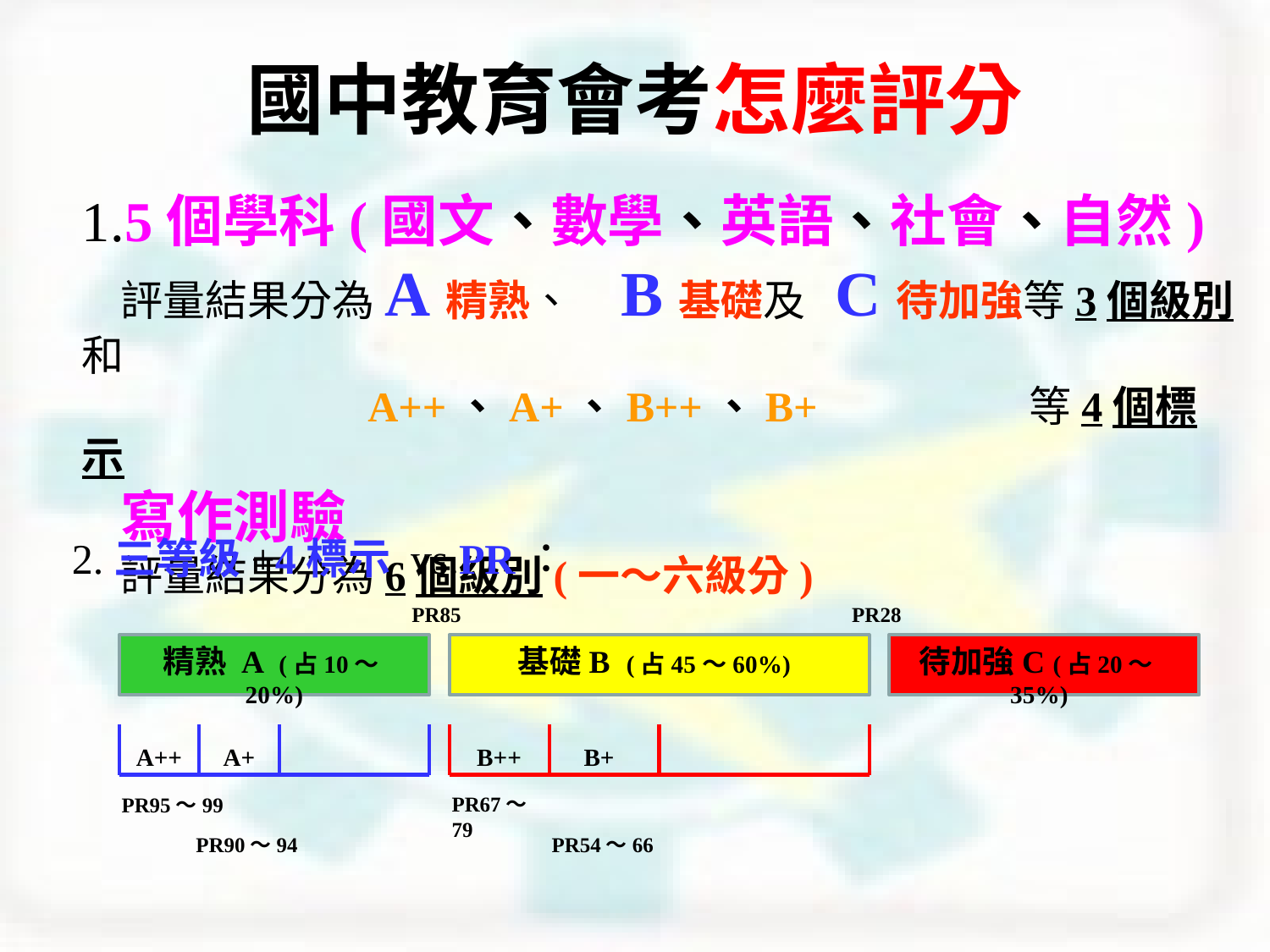

國中教育會考怎麼評分

1.5個學科(國文、數學、英語、社會、自然)
   評量結果分為A精熟、    B基礎及  C待加強等3個級別和
                           A++、A+、B++、B+                   等4個標示
   寫作測驗
   評量結果分為6個級別(一～六級分)
2.三等級+4標示 vs.PR：
PR85
PR28
精熟 A  (占10～20%)
基礎B  (占45～60%)
待加強C (占20～35%)

A++
A+
B++
B+
PR95～99
PR67～79
PR90～94
PR54～66